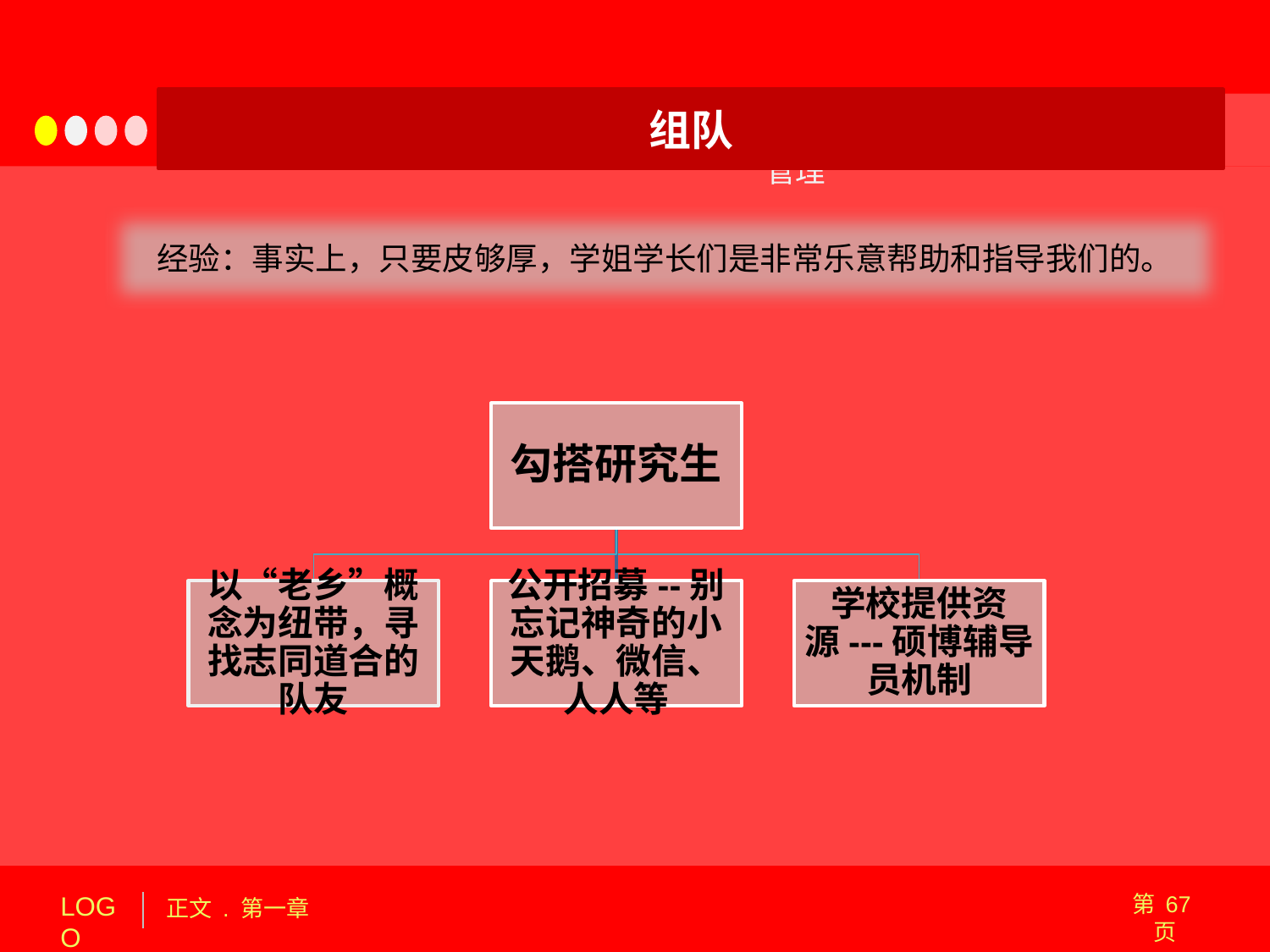

组队
勾搭研究生
以“老乡”概念为纽带，寻找志同道合的队友
公开招募--别忘记神奇的小天鹅、微信、人人等
学校提供资源---硕博辅导员机制
经验：事实上，只要皮够厚，学姐学长们是非常乐意帮助和指导我们的。